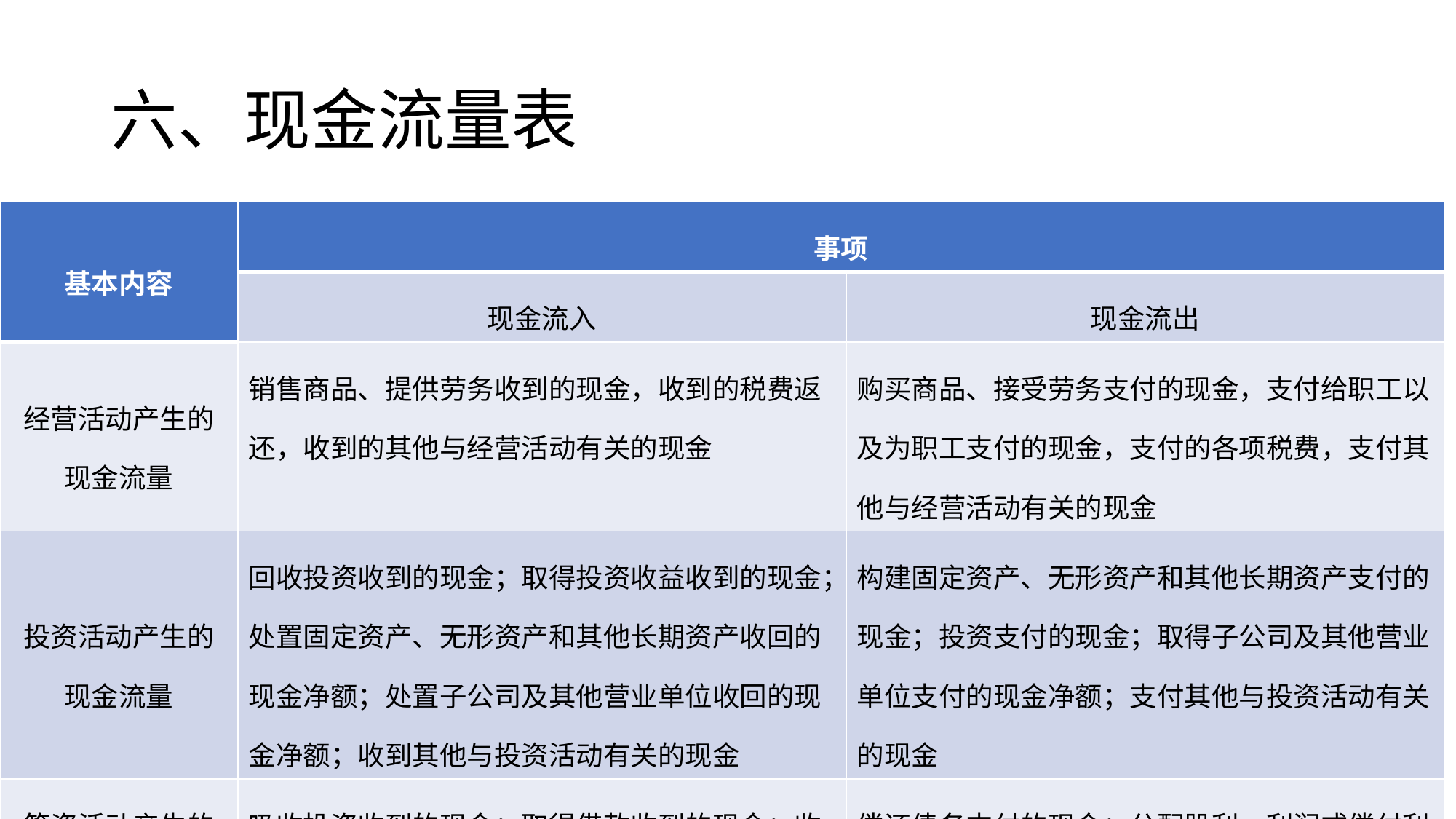

# 六、现金流量表
| 基本内容 | 事项 |  |
| --- | --- | --- |
|  | 现金流入 | 现金流出 |
| 经营活动产生的现金流量 | 销售商品、提供劳务收到的现金，收到的税费返还，收到的其他与经营活动有关的现金 | 购买商品、接受劳务支付的现金，支付给职工以及为职工支付的现金，支付的各项税费，支付其他与经营活动有关的现金 |
| 投资活动产生的现金流量 | 回收投资收到的现金；取得投资收益收到的现金；处置固定资产、无形资产和其他长期资产收回的现金净额；处置子公司及其他营业单位收回的现金净额；收到其他与投资活动有关的现金 | 构建固定资产、无形资产和其他长期资产支付的现金；投资支付的现金；取得子公司及其他营业单位支付的现金净额；支付其他与投资活动有关的现金 |
| 筹资活动产生的现金流量 | 吸收投资收到的现金；取得借款收到的现金；收到其他与筹资活动有关的现金 | 偿还债务支付的现金；分配股利、利润或偿付利息支付的现金，其他与筹资活动有关的现金 |